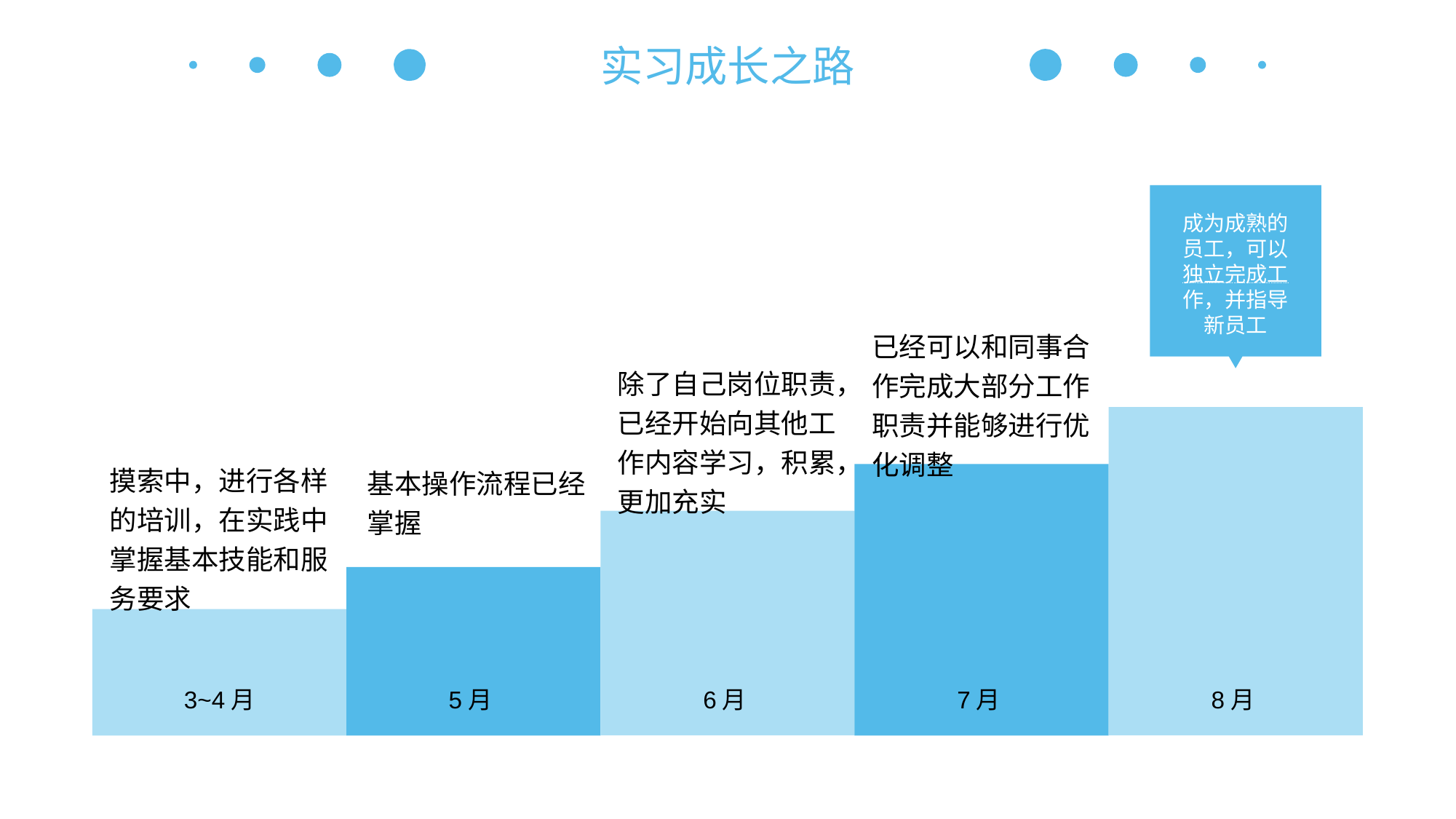

实习成长之路

成为成熟的员工，可以独立完成工作，并指导新员工

已经可以和同事合作完成大部分工作职责并能够进行优化调整
除了自己岗位职责，已经开始向其他工作内容学习，积累，更加充实

摸索中，进行各样 的培训，在实践中掌握基本技能和服务要求
基本操作流程已经掌握

3~4月
5月
6月
7月
8月